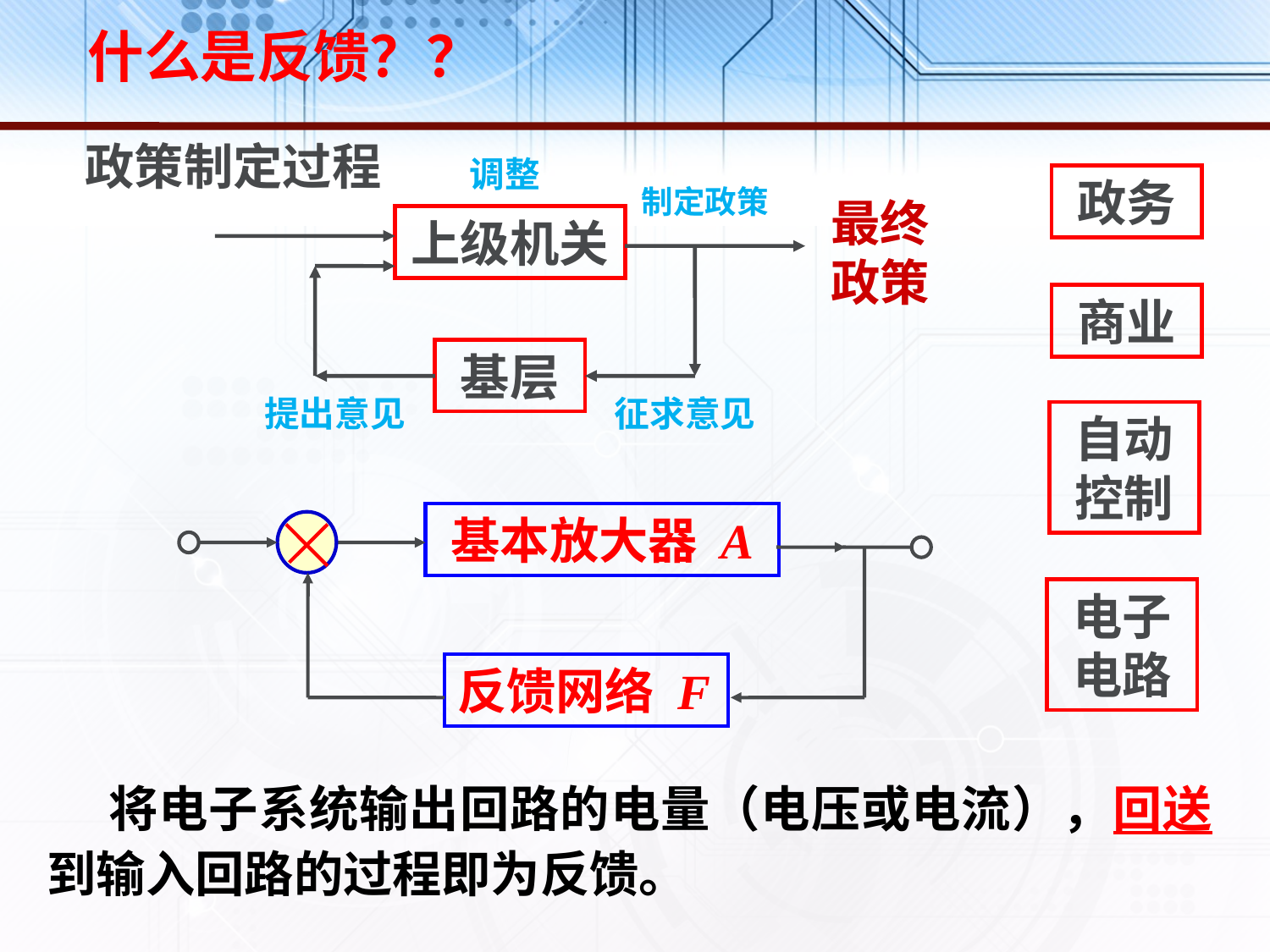

什么是反馈？？

政策制定过程
调整
政务
制定政策
最终政策
上级机关

商业
基层

提出意见
征求意见
自动控制

基本放大器 A

反馈网络 F

电子电路
    将电子系统输出回路的电量（电压或电流），回送到输入回路的过程即为反馈。